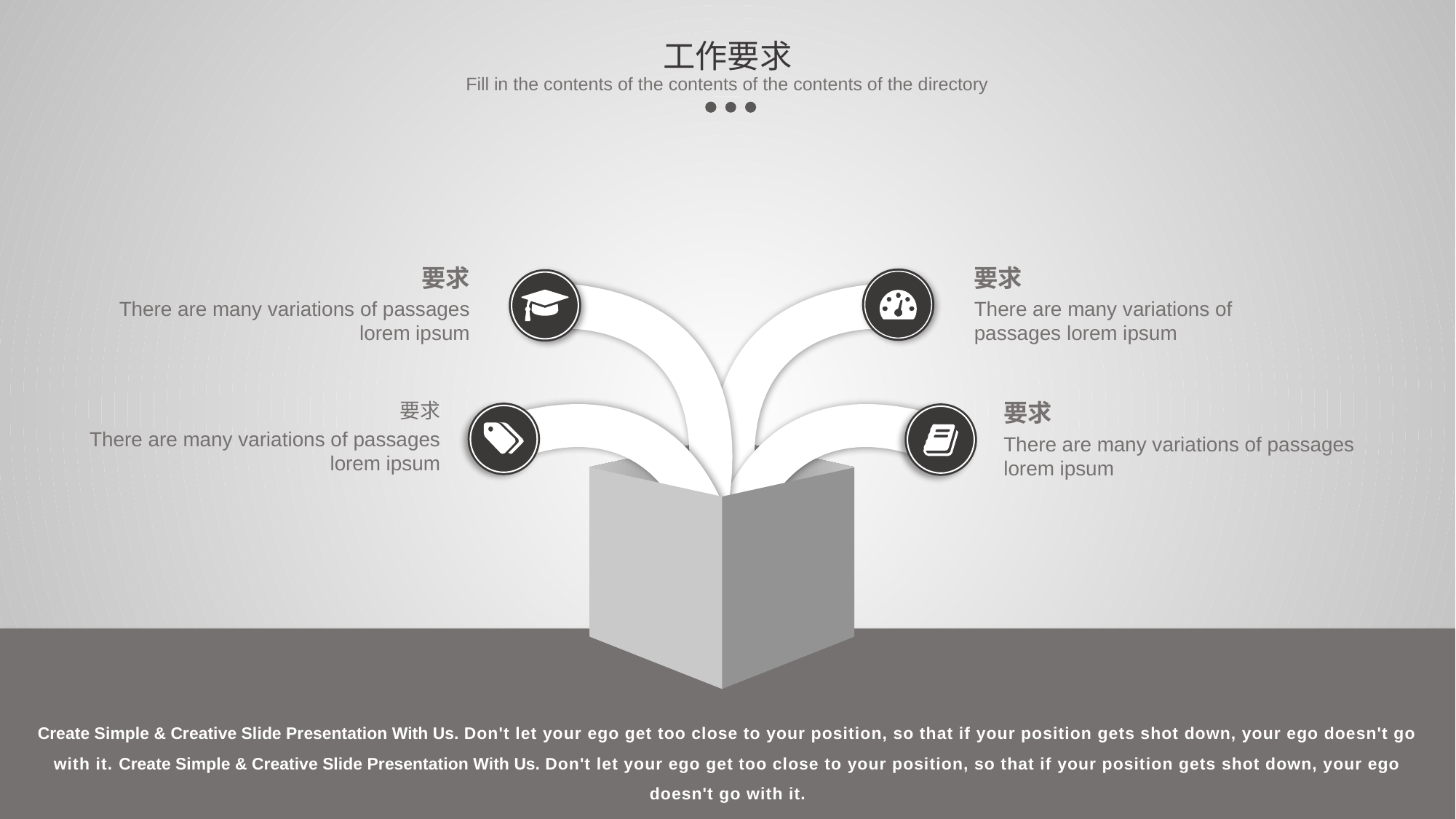

工作要求
Fill in the contents of the contents of the contents of the directory

要求
There are many variations of passages lorem ipsum
要求
There are many variations of passages lorem ipsum

要求
There are many variations of passages lorem ipsum
要求
There are many variations of passages lorem ipsum

Create Simple & Creative Slide Presentation With Us. Don't let your ego get too close to your position, so that if your position gets shot down, your ego doesn't go with it. Create Simple & Creative Slide Presentation With Us. Don't let your ego get too close to your position, so that if your position gets shot down, your ego doesn't go with it.